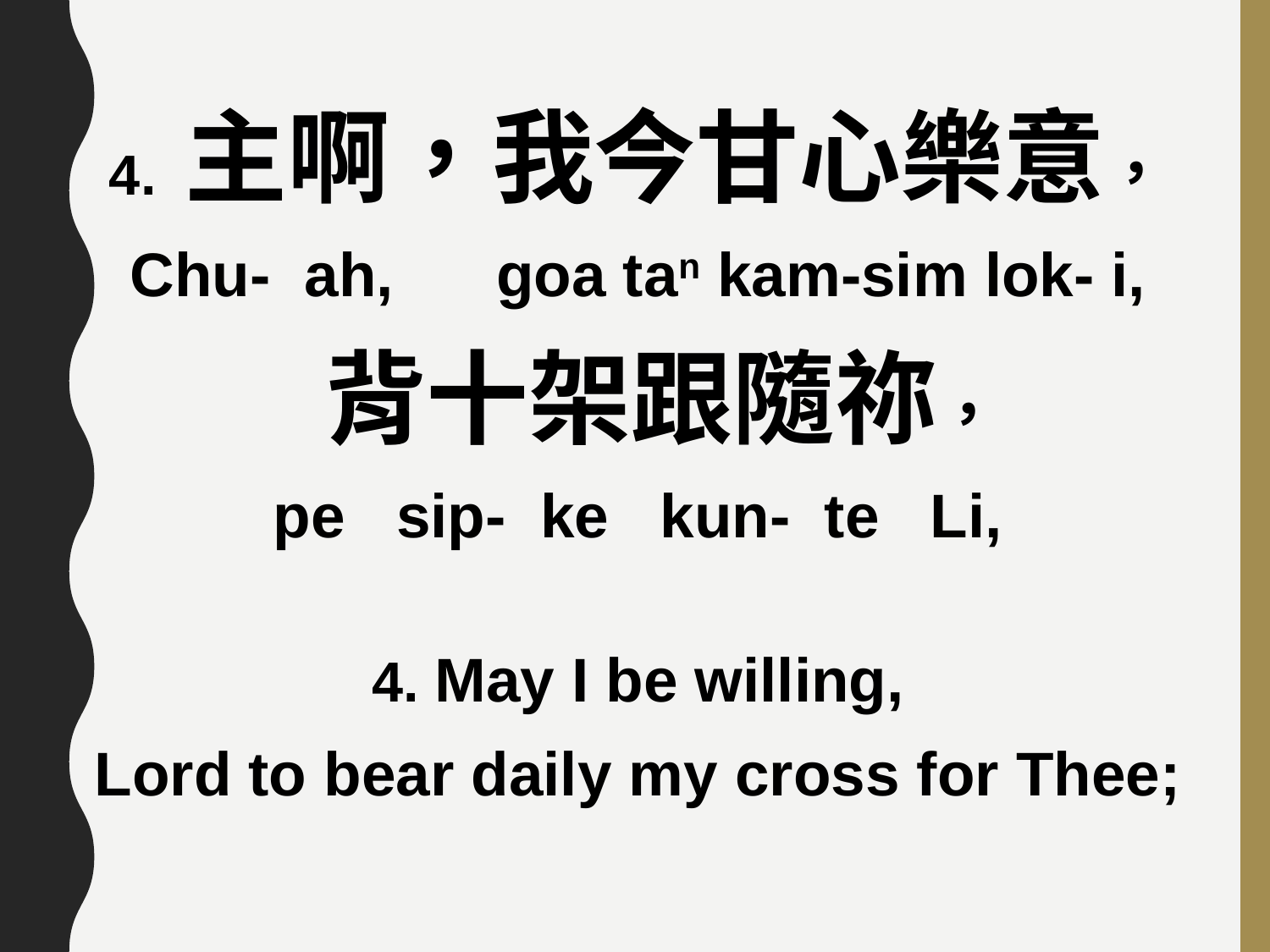

4. 主啊，我今甘心樂意，
Chu-  ah,      goa tan kam-sim lok- i,
 背十架跟隨祢，
pe   sip-  ke   kun-  te   Li,

4. May I be willing,
Lord to bear daily my cross for Thee;